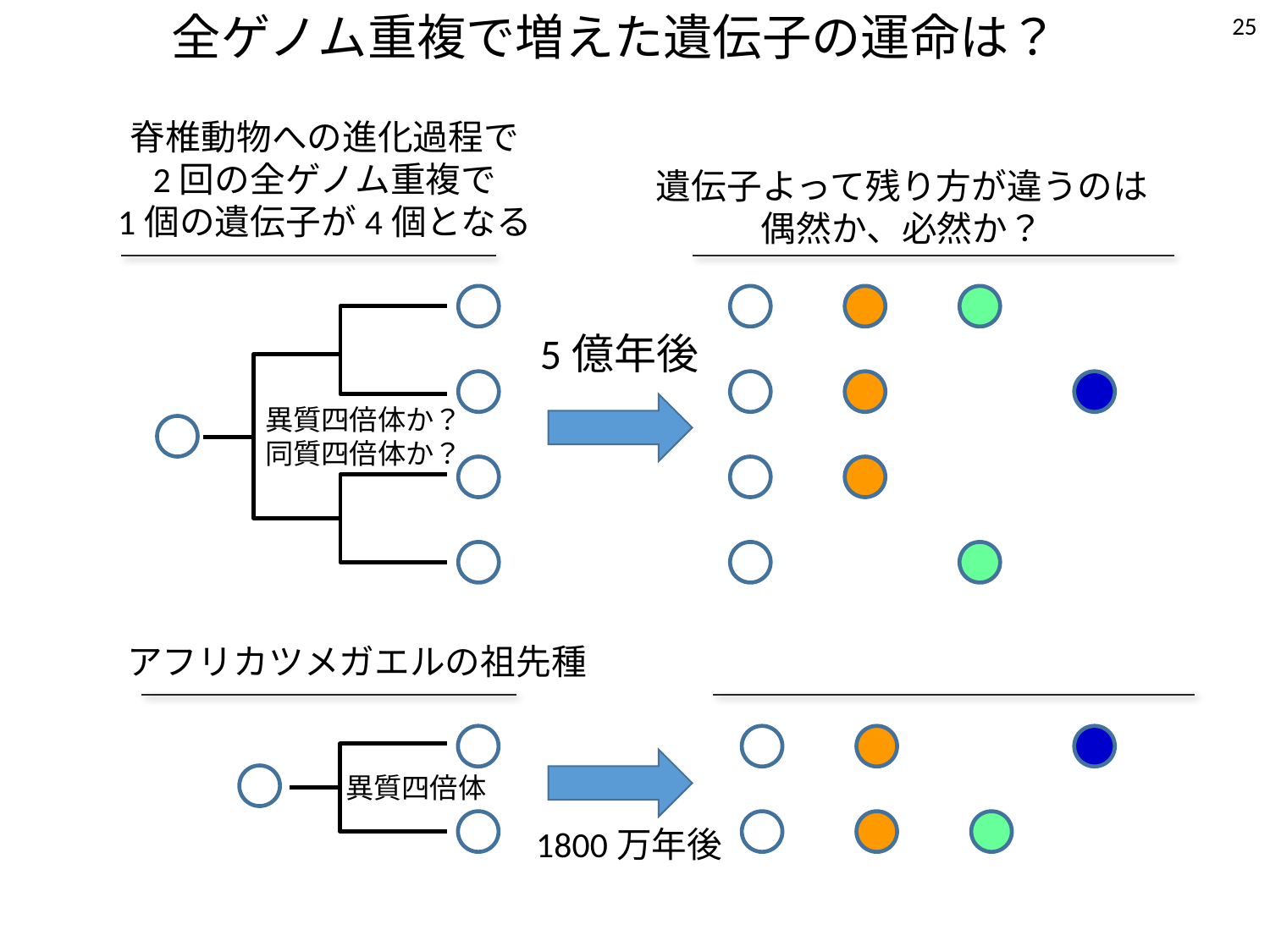

全ゲノム重複で増えた遺伝子の運命は？
25
脊椎動物への進化過程で
2回の全ゲノム重複で
1個の遺伝子が4個となる
遺伝子よって残り方が違うのは
偶然か、必然か？

5億年後

異質四倍体か？
同質四倍体か？

アフリカツメガエルの祖先種

異質四倍体

1800万年後